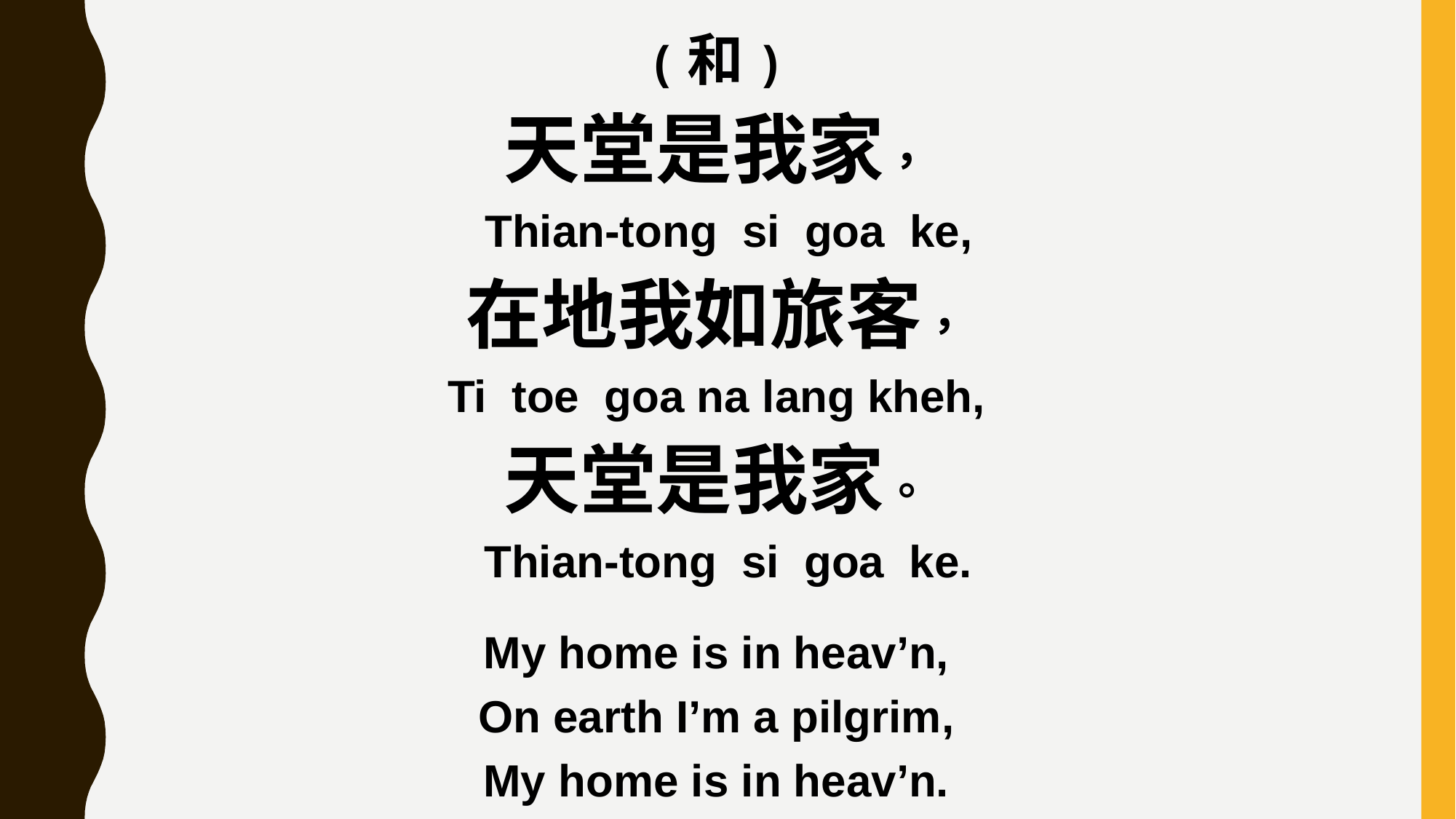

(和)
天堂是我家，
                           Thian-tong  si  goa  ke,
在地我如旅客，
Ti  toe  goa na lang kheh,
天堂是我家。
                         Thian-tong  si  goa  ke.

My home is in heav’n,
On earth I’m a pilgrim,
My home is in heav’n.